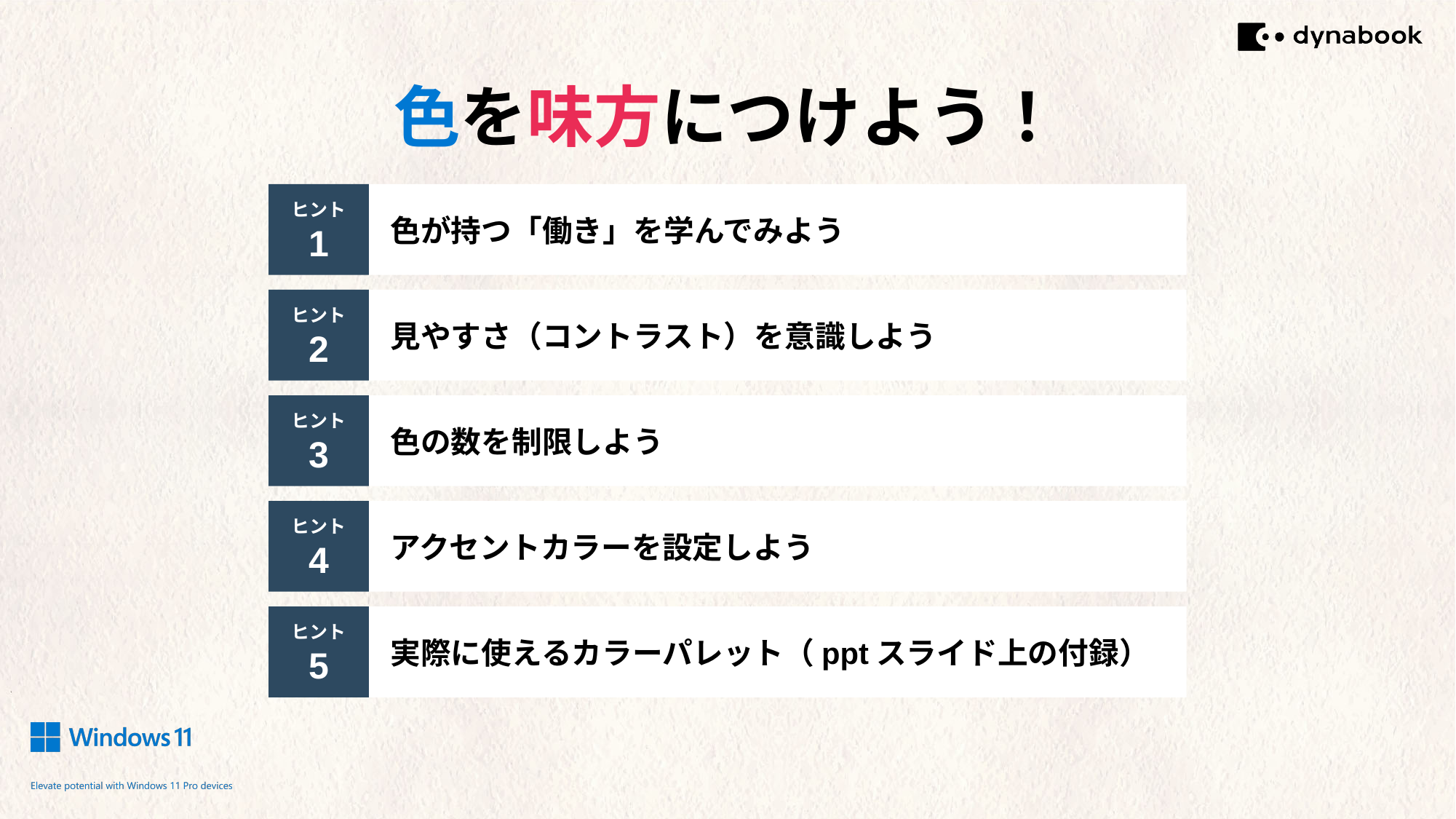

色を味方につけよう！
ヒント
1
色が持つ「働き」を学んでみよう
ヒント
2
見やすさ（コントラスト）を意識しよう
ヒント
3
色の数を制限しよう
ヒント
4
アクセントカラーを設定しよう
ヒント
5
実際に使えるカラーパレット（pptスライド上の付録）